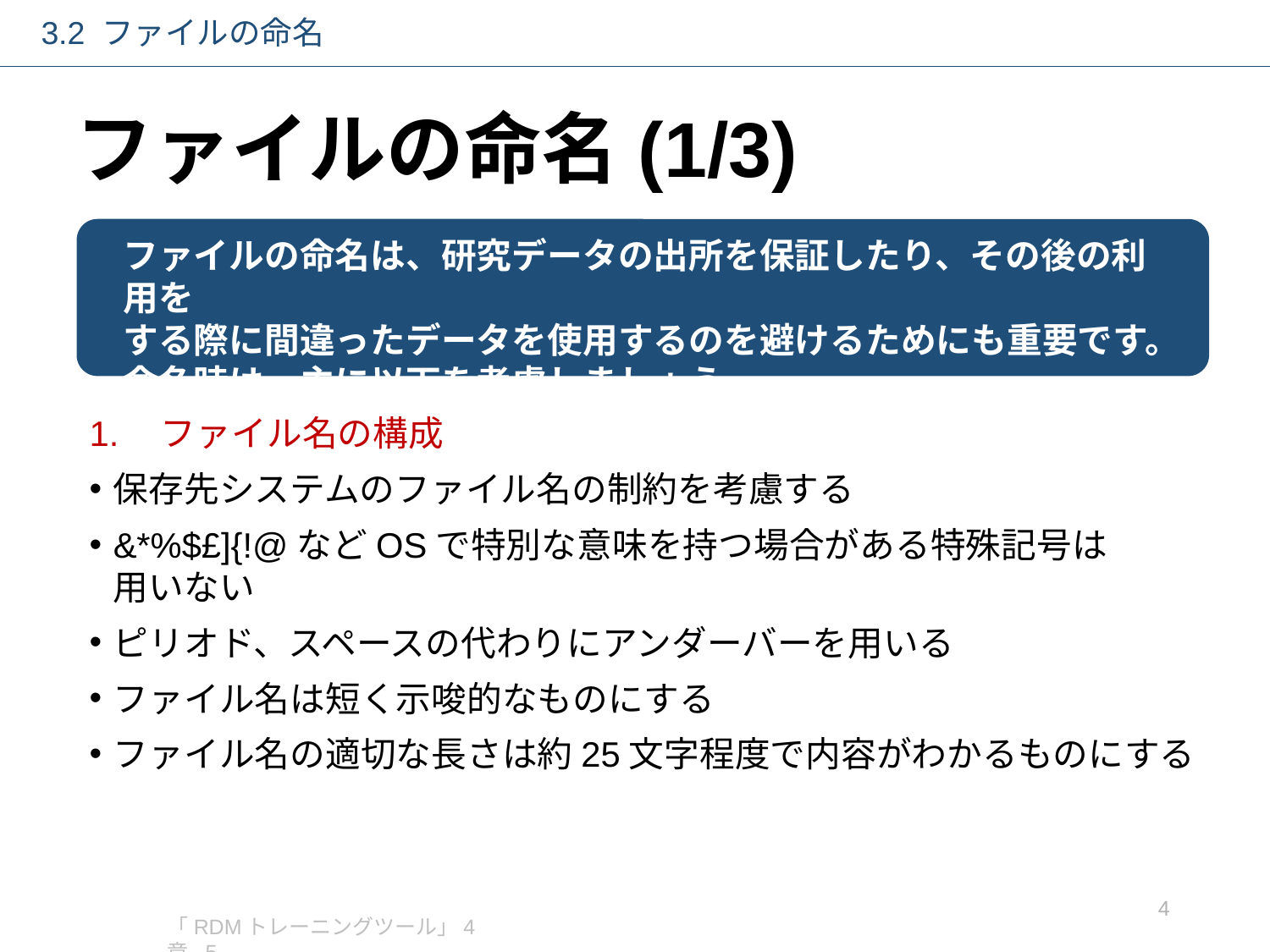

3.2 ファイルの命名
ファイルの命名(1/3)

ファイルの命名は、研究データの出所を保証したり、その後の利用を
する際に間違ったデータを使用するのを避けるためにも重要です。
命名時は、主に以下を考慮しましょう。

ファイル名の構成​
保存先システムのファイル名の制約を考慮する
&*%$£]{!@などOSで特別な意味を持つ場合がある特殊記号は
用いない
ピリオド、スペースの代わりにアンダーバーを用いる
ファイル名は短く示唆的なものにする
ファイル名の適切な長さは約25文字程度で内容がわかるものにする

4
「RDMトレーニングツール」4章_5